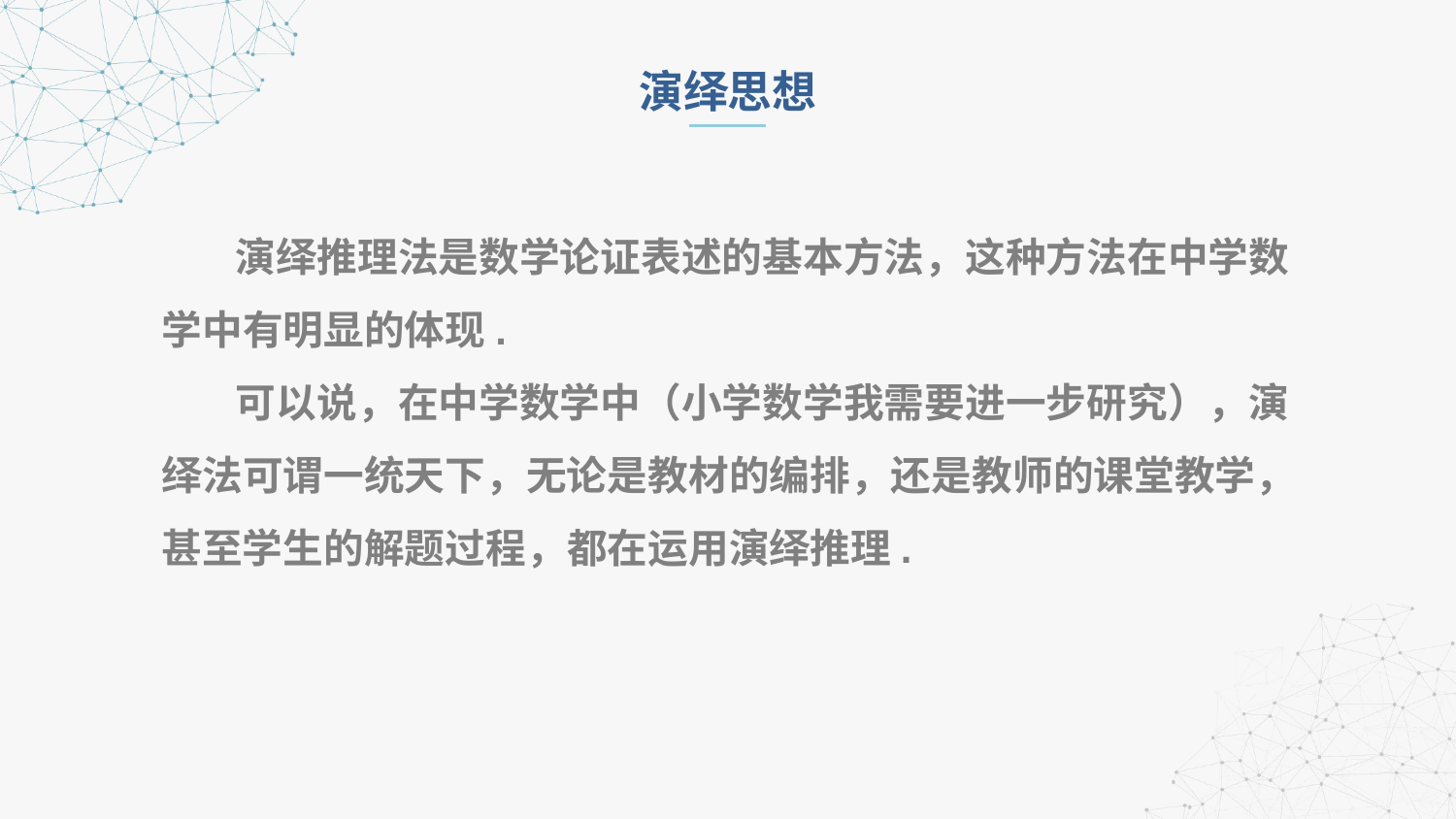

演绎思想
       演绎推理法是数学论证表述的基本方法，这种方法在中学数学中有明显的体现.
       可以说，在中学数学中（小学数学我需要进一步研究），演绎法可谓一统天下，无论是教材的编排，还是教师的课堂教学，甚至学生的解题过程，都在运用演绎推理.